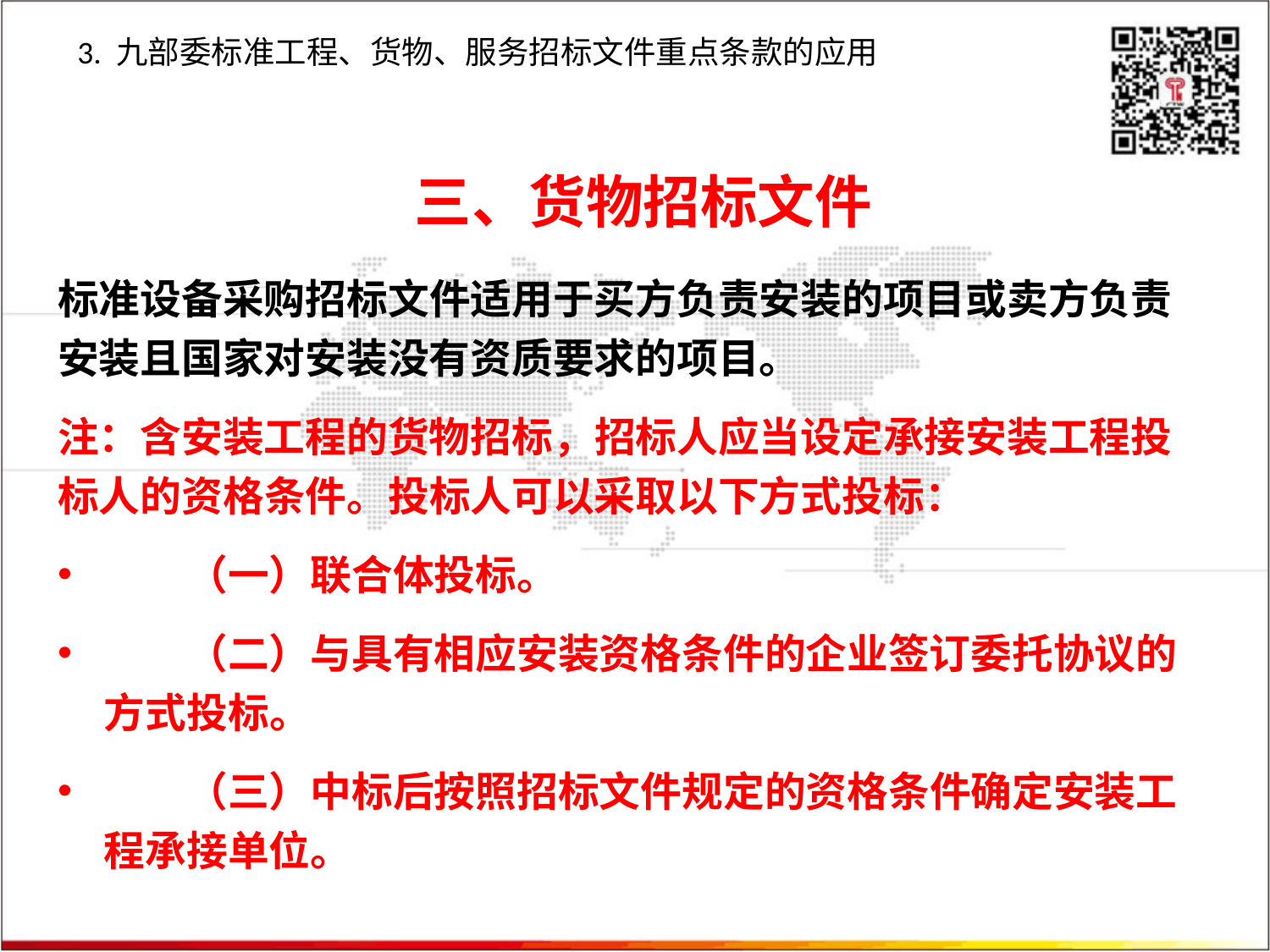

3. 九部委标准工程、货物、服务招标文件重点条款的应用
三、货物招标文件
标准设备采购招标文件适用于买方负责安装的项目或卖方负责安装且国家对安装没有资质要求的项目。
注：含安装工程的货物招标，招标人应当设定承接安装工程投标人的资格条件。投标人可以采取以下方式投标：
　　（一）联合体投标。
　　（二）与具有相应安装资格条件的企业签订委托协议的方式投标。
　　（三）中标后按照招标文件规定的资格条件确定安装工程承接单位。